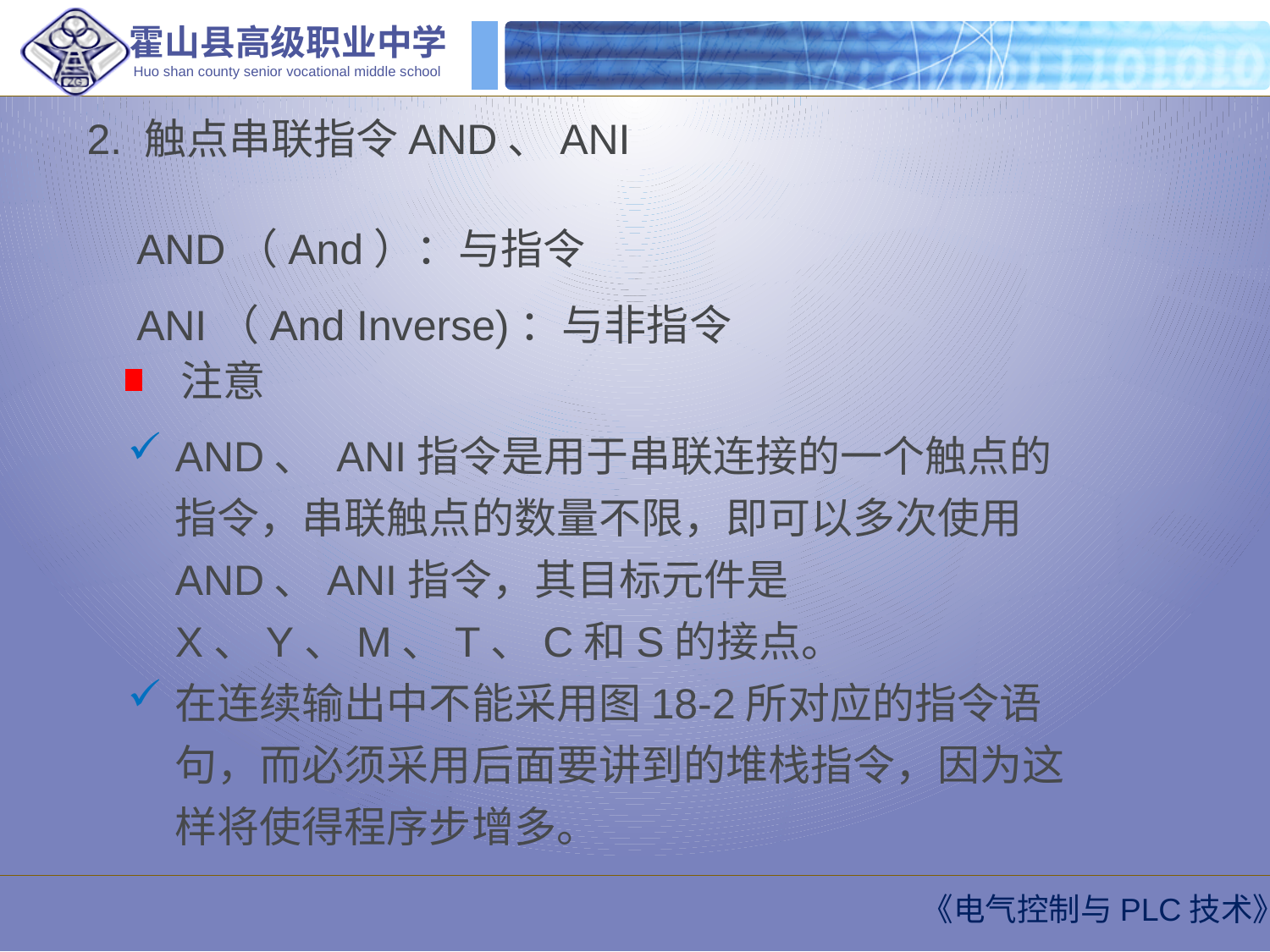

2. 触点串联指令AND、ANI
AND（And）：与指令
ANI（And Inverse)：与非指令
注意

AND、 ANI指令是用于串联连接的一个触点的指令，串联触点的数量不限，即可以多次使用AND、ANI指令，其目标元件是X、Y、M、T、C和S的接点。
在连续输出中不能采用图18-2所对应的指令语句，而必须采用后面要讲到的堆栈指令，因为这样将使得程序步增多。